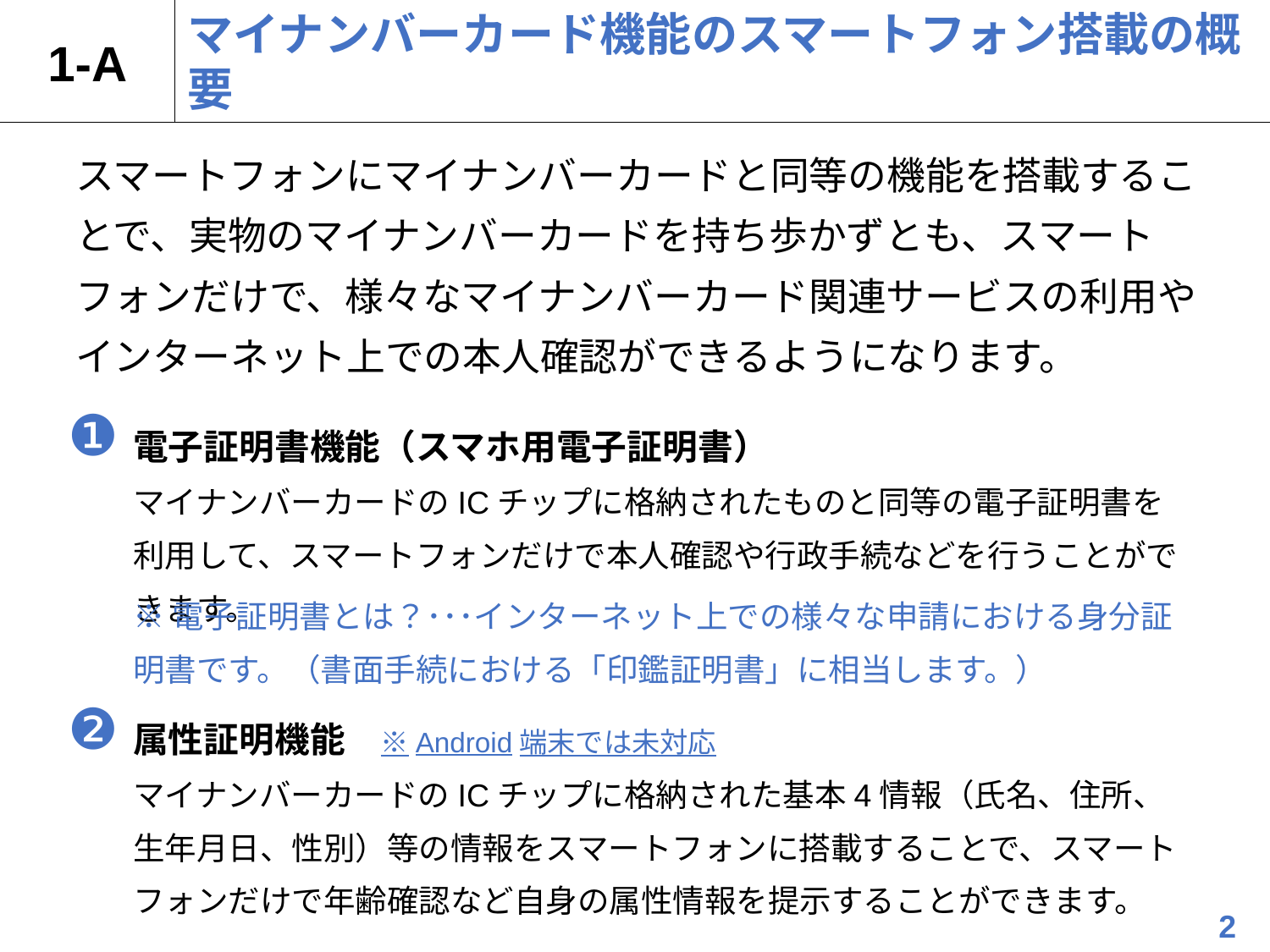

# 1-A
マイナンバーカード機能のスマートフォン搭載の概要
スマートフォンにマイナンバーカードと同等の機能を搭載することで、実物のマイナンバーカードを持ち歩かずとも、スマートフォンだけで、様々なマイナンバーカード関連サービスの利用やインターネット上での本人確認ができるようになります。
❶
電子証明書機能（スマホ用電子証明書）
マイナンバーカードのICチップに格納されたものと同等の電子証明書を利用して、スマートフォンだけで本人確認や行政手続などを行うことができます。
※電子証明書とは？･･･インターネット上での様々な申請における身分証明書です。（書面手続における「印鑑証明書」に相当します。）
❷
属性証明機能　※Android端末では未対応
マイナンバーカードのICチップに格納された基本4情報（氏名、住所、生年月日、性別）等の情報をスマートフォンに搭載することで、スマートフォンだけで年齢確認など自身の属性情報を提示することができます。
2